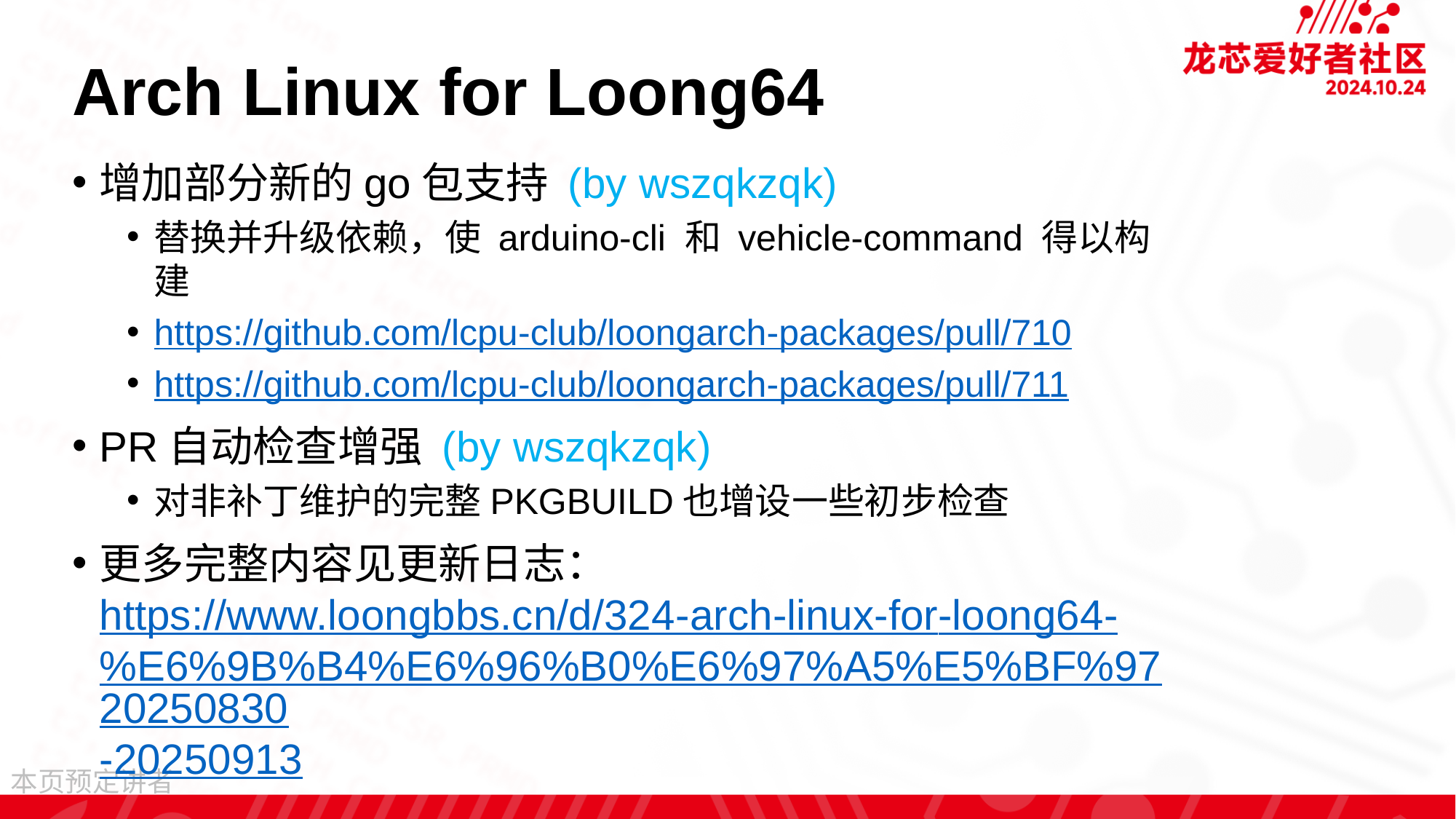

# Arch Linux for Loong64
增加部分新的go包支持 (by wszqkzqk)
替换并升级依赖，使 arduino-cli 和 vehicle-command 得以构建
https://github.com/lcpu-club/loongarch-packages/pull/710
https://github.com/lcpu-club/loongarch-packages/pull/711
PR自动检查增强 (by wszqkzqk)
对非补丁维护的完整PKGBUILD也增设一些初步检查
更多完整内容见更新日志：https://www.loongbbs.cn/d/324-arch-linux-for-loong64-%E6%9B%B4%E6%96%B0%E6%97%A5%E5%BF%9720250830-20250913